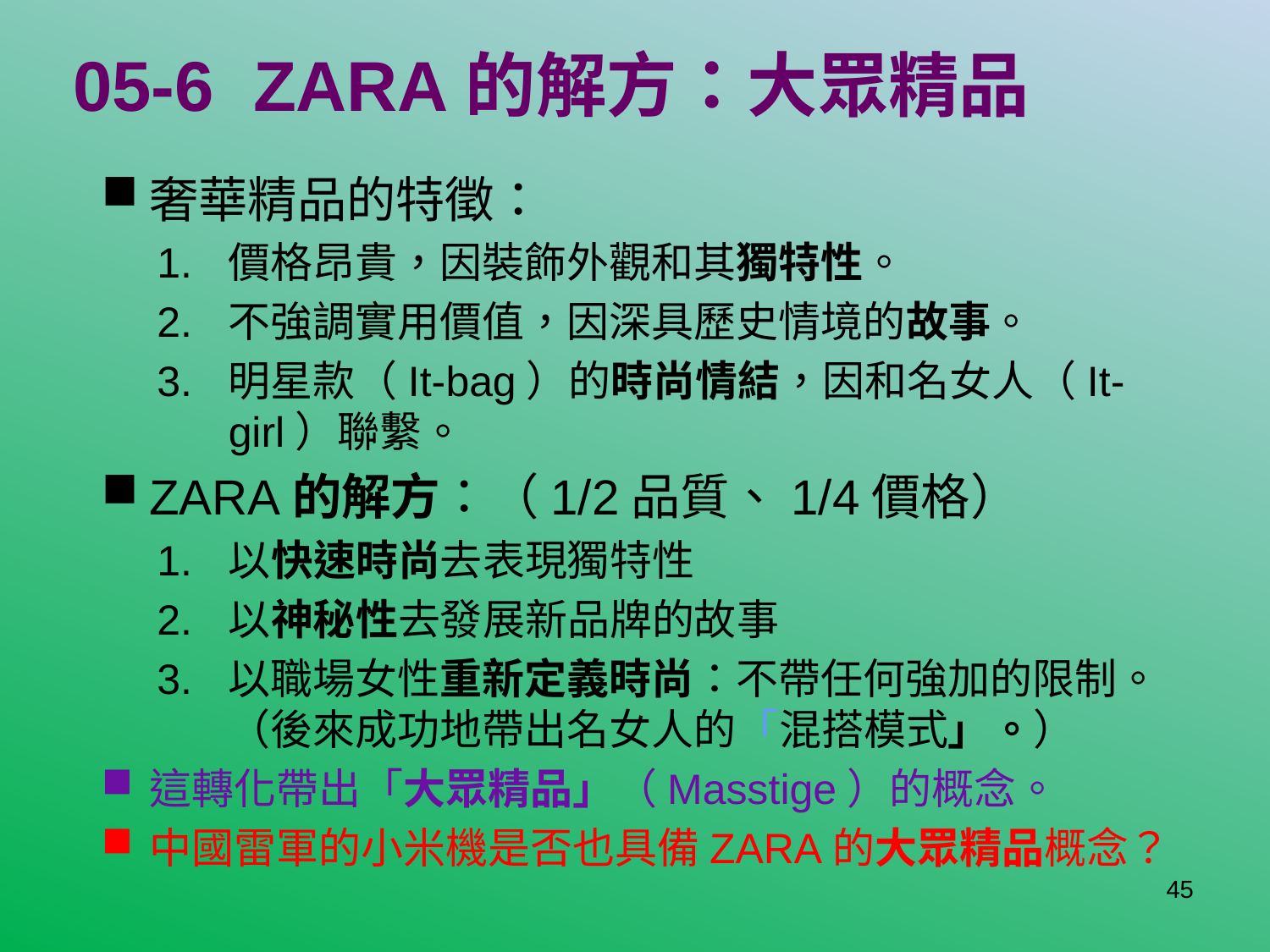

# 05-6  ZARA的解方：大眾精品
奢華精品的特徵：
價格昂貴，因裝飾外觀和其獨特性。
不強調實用價值，因深具歷史情境的故事。
明星款（It-bag）的時尚情結，因和名女人（It-girl）聯繫。
ZARA的解方：（1/2品質、1/4價格）
以快速時尚去表現獨特性
以神秘性去發展新品牌的故事
以職場女性重新定義時尚：不帶任何強加的限制。（後來成功地帶出名女人的「混搭模式」。）
這轉化帶出「大眾精品」（Masstige）的概念。
中國雷軍的小米機是否也具備ZARA的大眾精品概念？

45